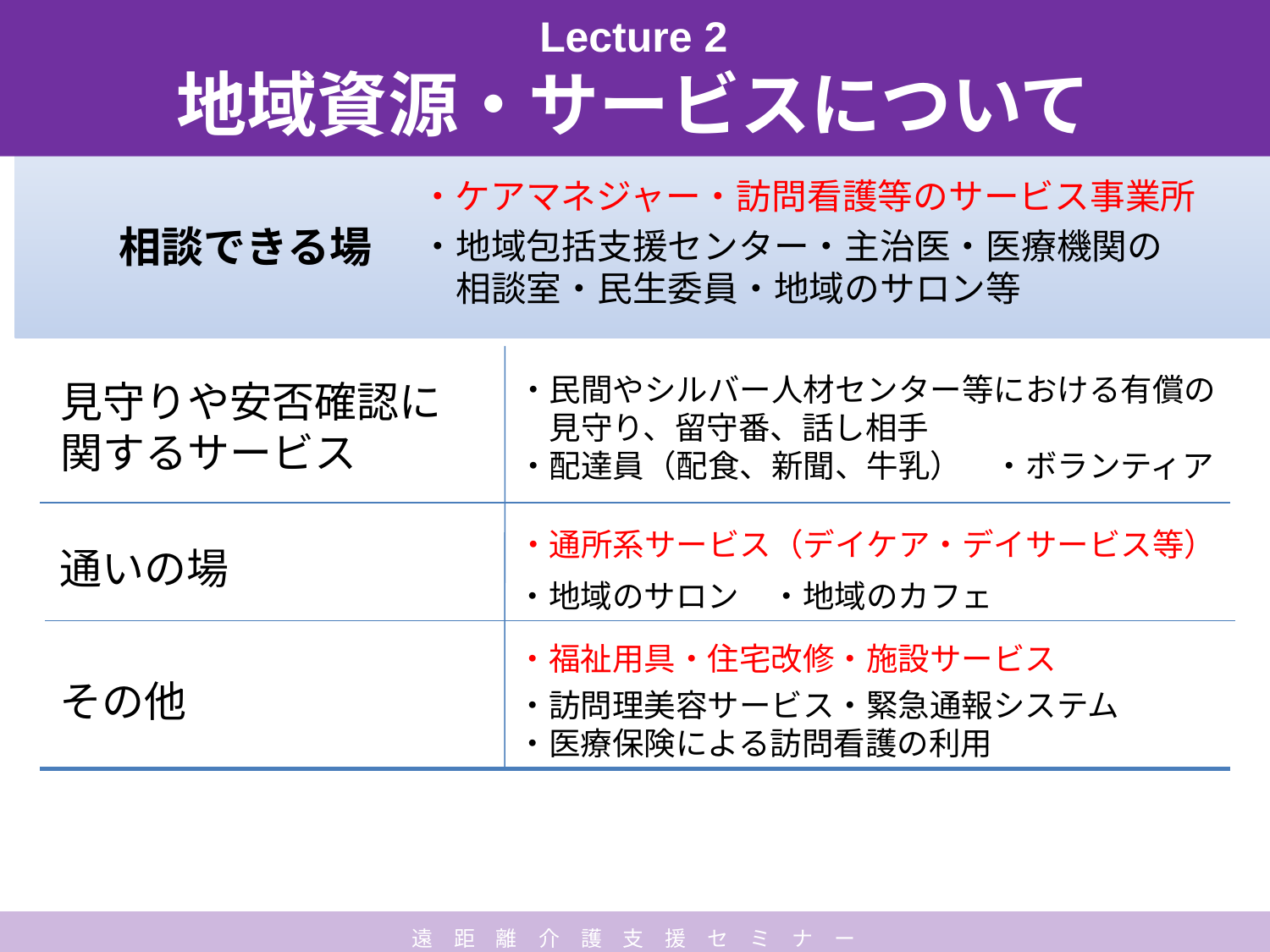

Lecture 2
地域資源・サービスについて

・ケアマネジャー・訪問看護等のサービス事業所
相談できる場
・地域包括支援センター・主治医・医療機関の
　相談室・民生委員・地域のサロン等
・民間やシルバー人材センター等における有償の
　見守り、留守番、話し相手　
・配達員（配食、新聞、牛乳）　・ボランティア
見守りや安否確認に
関するサービス
・通所系サービス（デイケア・デイサービス等）
通いの場
・地域のサロン　・地域のカフェ
・福祉用具・住宅改修・施設サービス
その他
・訪問理美容サービス・緊急通報システム
・医療保険による訪問看護の利用
遠　距　離　介　護　支　援　セ　ミ　ナ　ー